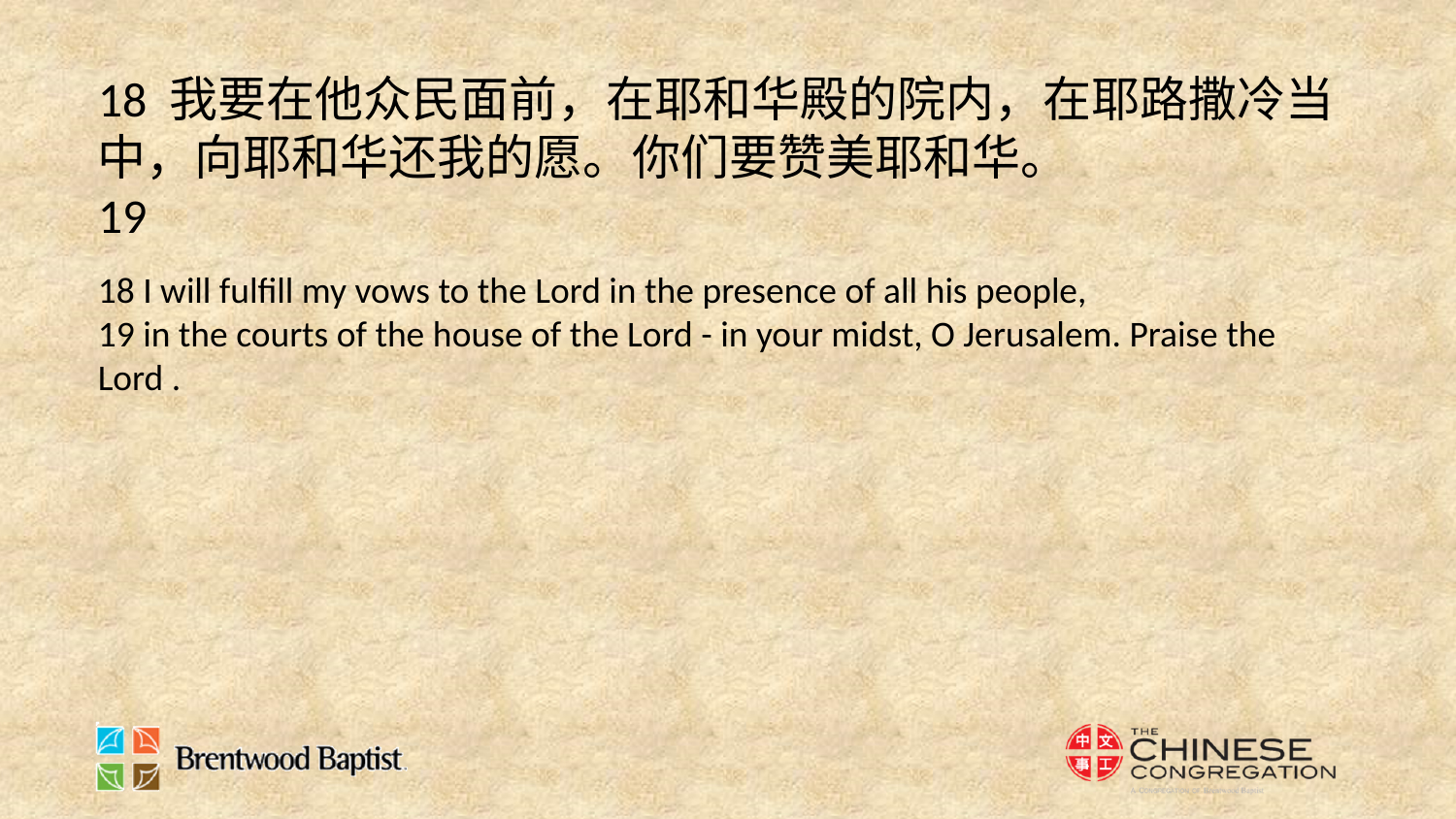

18 我要在他众民面前，在耶和华殿的院内，在耶路撒冷当中，向耶和华还我的愿。你们要赞美耶和华。
19

18 I will fulfill my vows to the Lord in the presence of all his people,
19 in the courts of the house of the Lord - in your midst, O Jerusalem. Praise the Lord .